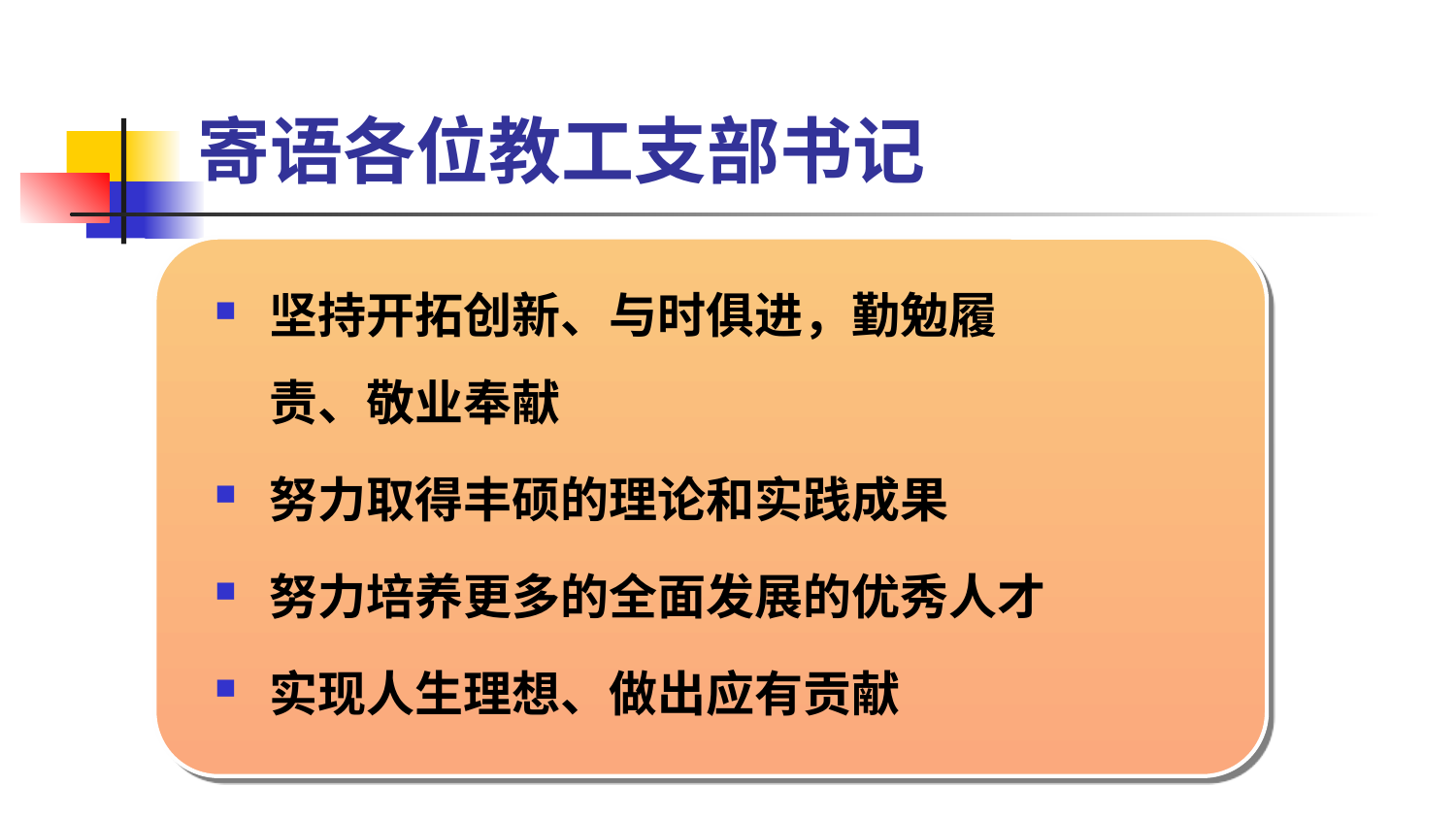

# 寄语各位教工支部书记

坚持开拓创新、与时俱进，勤勉履责、敬业奉献
努力取得丰硕的理论和实践成果
努力培养更多的全面发展的优秀人才
实现人生理想、做出应有贡献